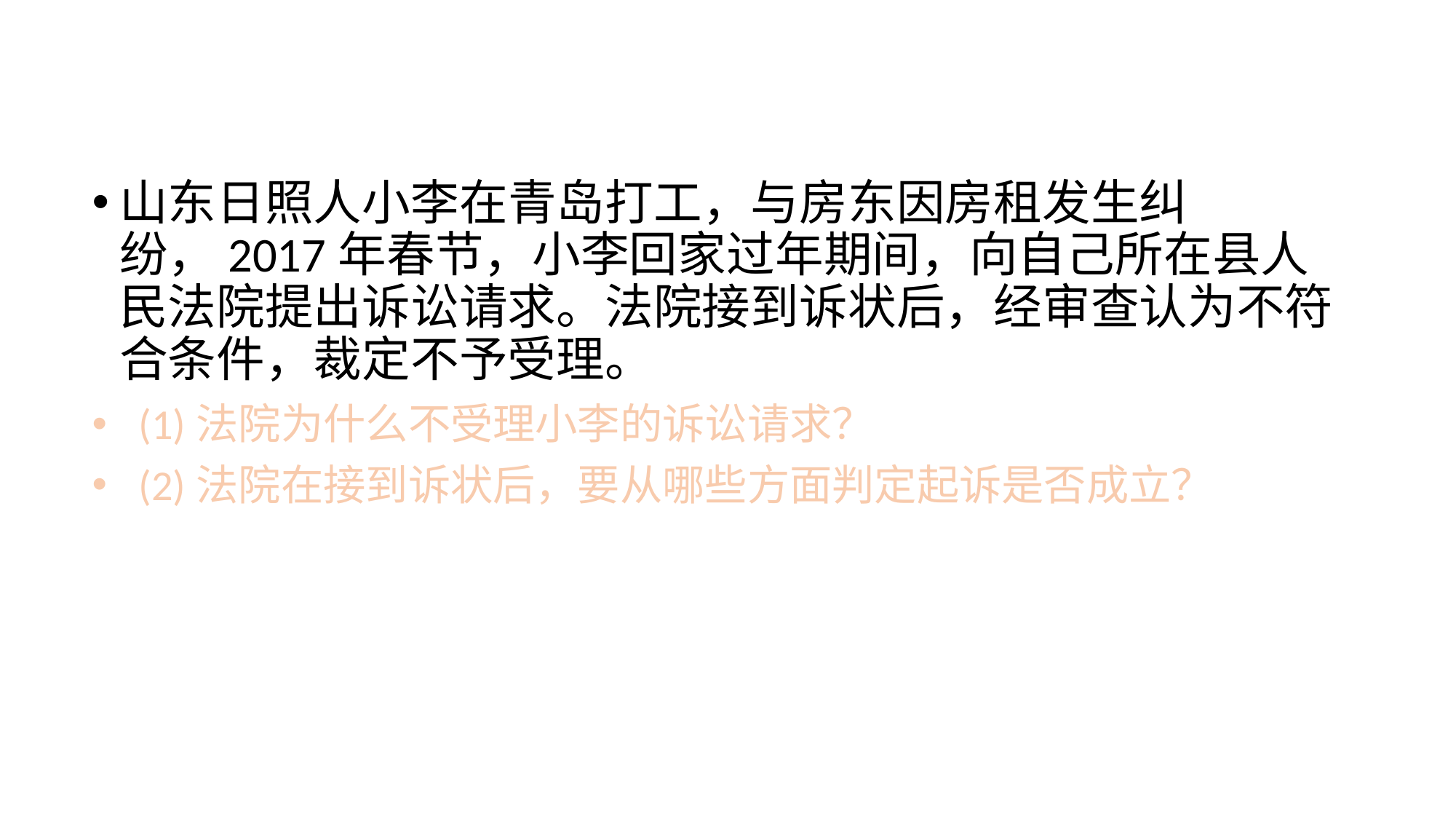

#
山东日照人小李在青岛打工，与房东因房租发生纠纷，2017年春节，小李回家过年期间，向自己所在县人民法院提出诉讼请求。法院接到诉状后，经审查认为不符合条件，裁定不予受理。
  (1)法院为什么不受理小李的诉讼请求？
  (2)法院在接到诉状后，要从哪些方面判定起诉是否成立？